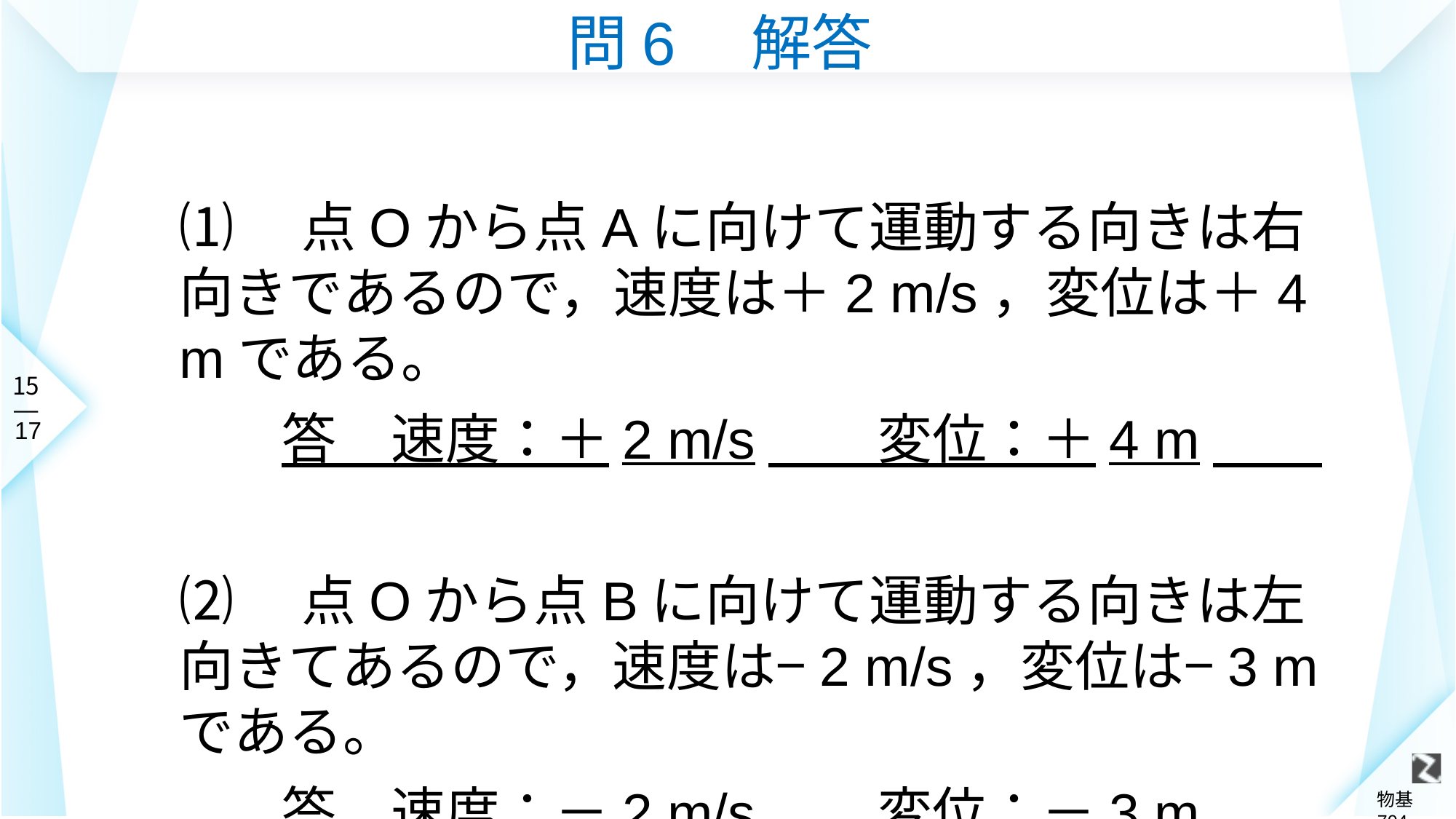

# 問6　解答

⑴　点Oから点Aに向けて運動する向きは右向きであるので，速度は＋2 m/s，変位は＋4 mである。
答　速度：＋2 m/s　　変位：＋4 m

⑵　点Oから点Bに向けて運動する向きは左向きてあるので，速度は−2 m/s，変位は−3 mである。
答　速度：－2 m/s　　変位：－3 m